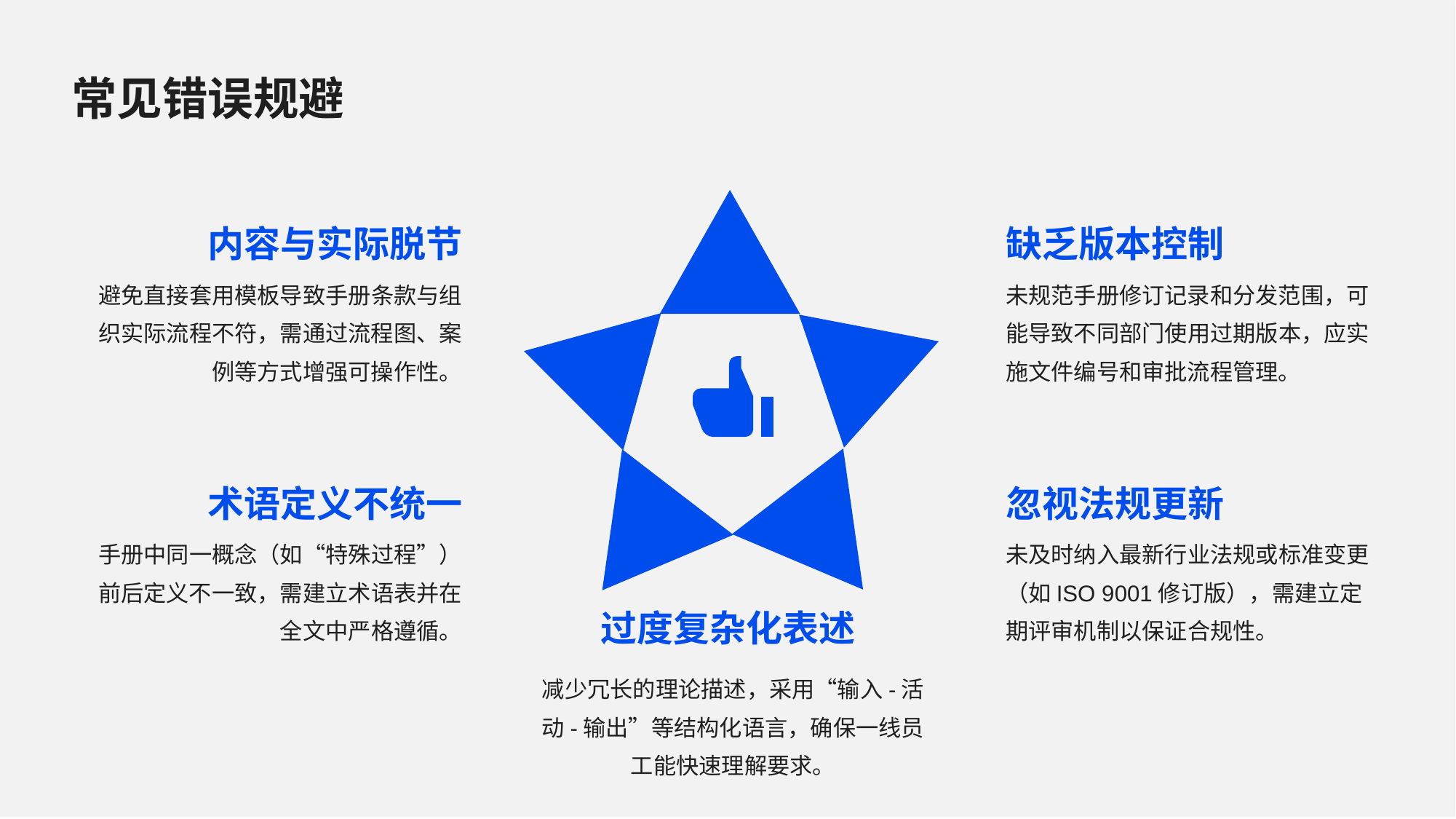

常见错误规避

内容与实际脱节
缺乏版本控制
避免直接套用模板导致手册条款与组织实际流程不符，需通过流程图、案例等方式增强可操作性。
未规范手册修订记录和分发范围，可能导致不同部门使用过期版本，应实施文件编号和审批流程管理。

术语定义不统一
忽视法规更新

手册中同一概念（如“特殊过程”）前后定义不一致，需建立术语表并在全文中严格遵循。
未及时纳入最新行业法规或标准变更（如ISO 9001修订版），需建立定期评审机制以保证合规性。
过度复杂化表述
减少冗长的理论描述，采用“输入-活动-输出”等结构化语言，确保一线员工能快速理解要求。